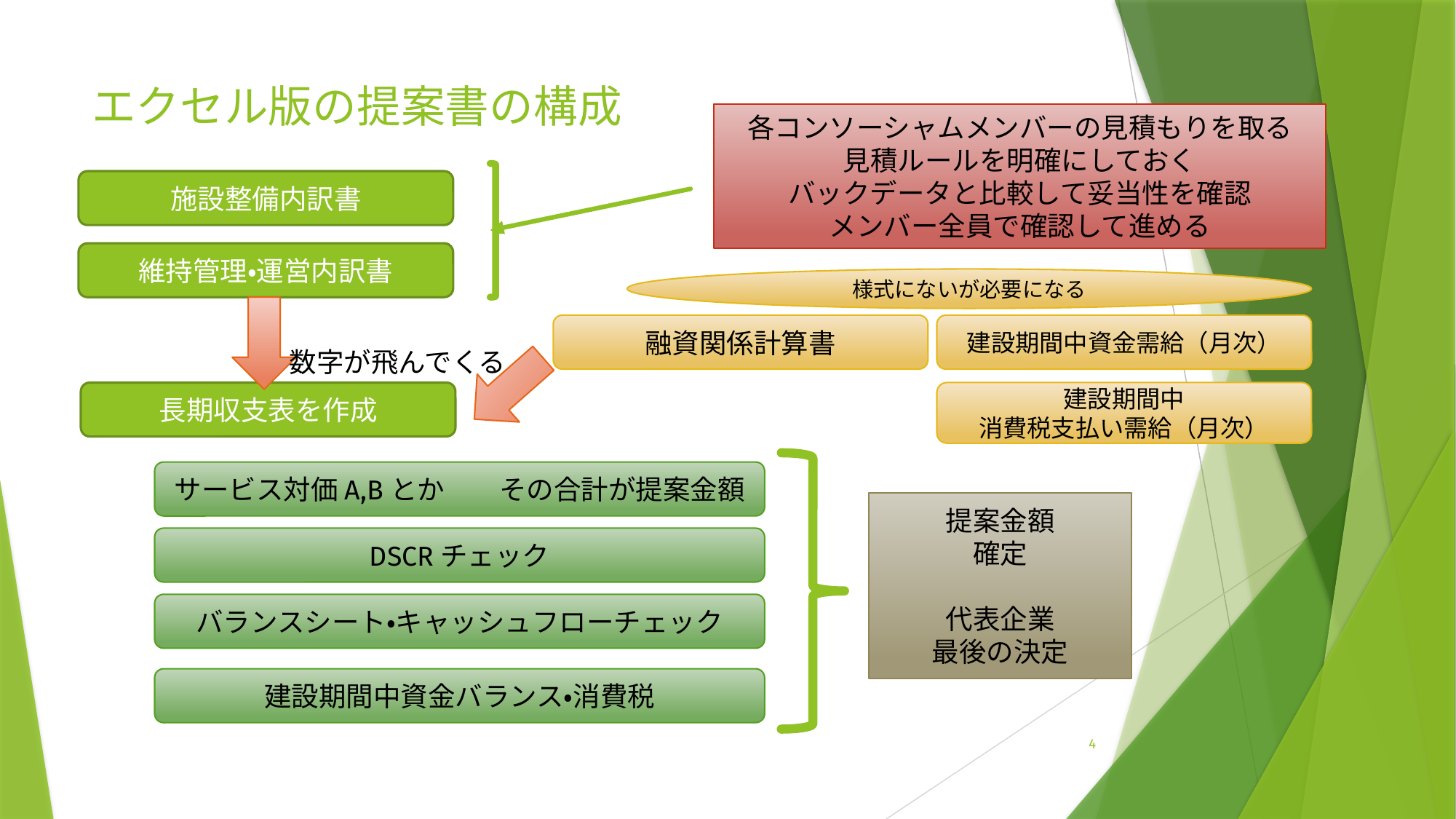

# エクセル版の提案書の構成
各コンソーシャムメンバーの見積もりを取る
見積ルールを明確にしておく
バックデータと比較して妥当性を確認
メンバー全員で確認して進める

施設整備内訳書
維持管理・運営内訳書
様式にないが必要になる

融資関係計算書
建設期間中資金需給（月次）
数字が飛んでくる

長期収支表を作成
建設期間中
消費税支払い需給（月次）

サービス対価A,Bとか　　その合計が提案金額
提案金額
確定

代表企業
最後の決定
DSCRチェック
バランスシート・キャッシュフローチェック
建設期間中資金バランス・消費税
4